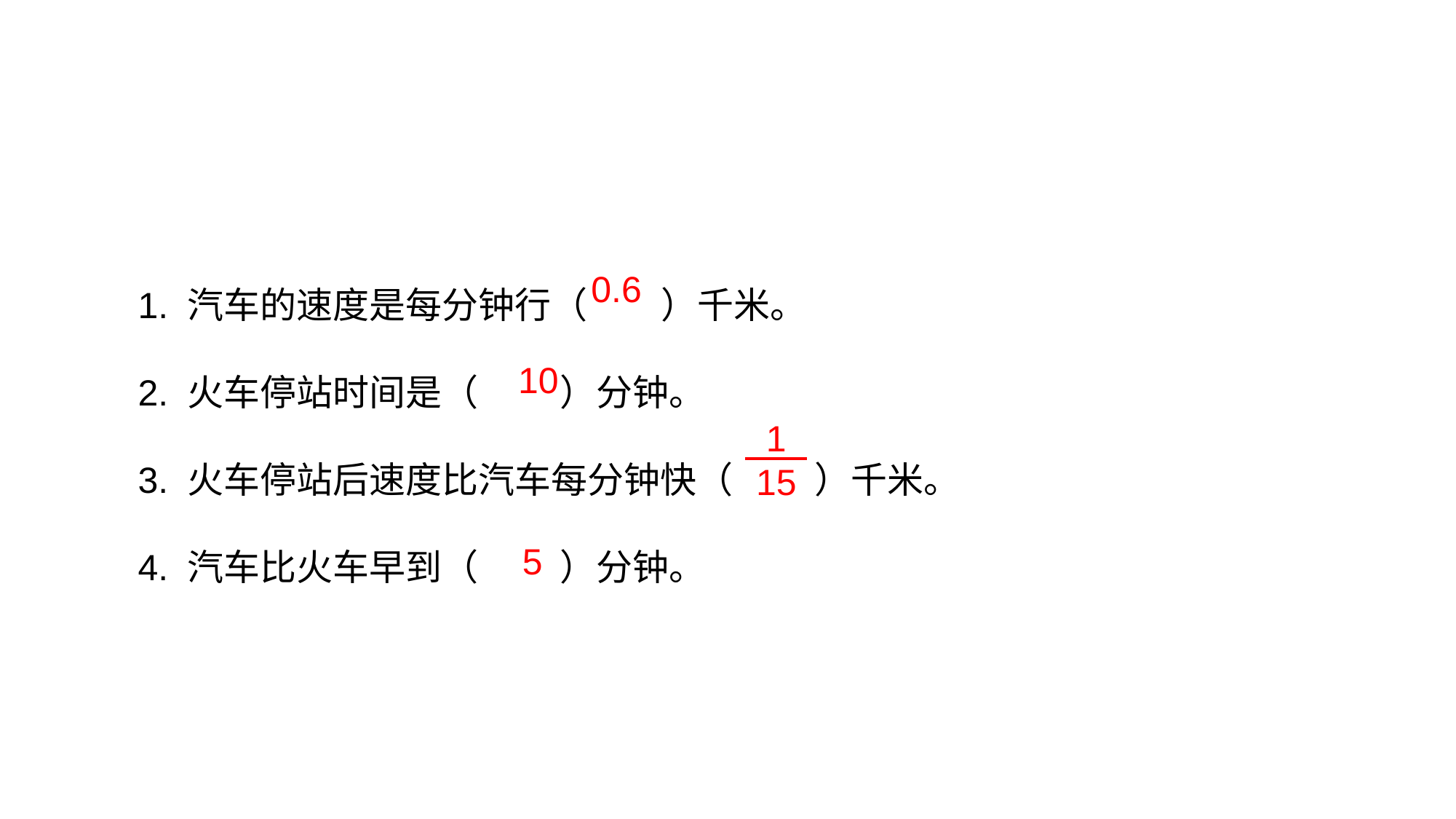

1. 汽车的速度是每分钟行（         ）千米。
2. 火车停站时间是（          ）分钟。
3. 火车停站后速度比汽车每分钟快（          ）千米。
4. 汽车比火车早到（          ）分钟。
0.6
10
1
15
5